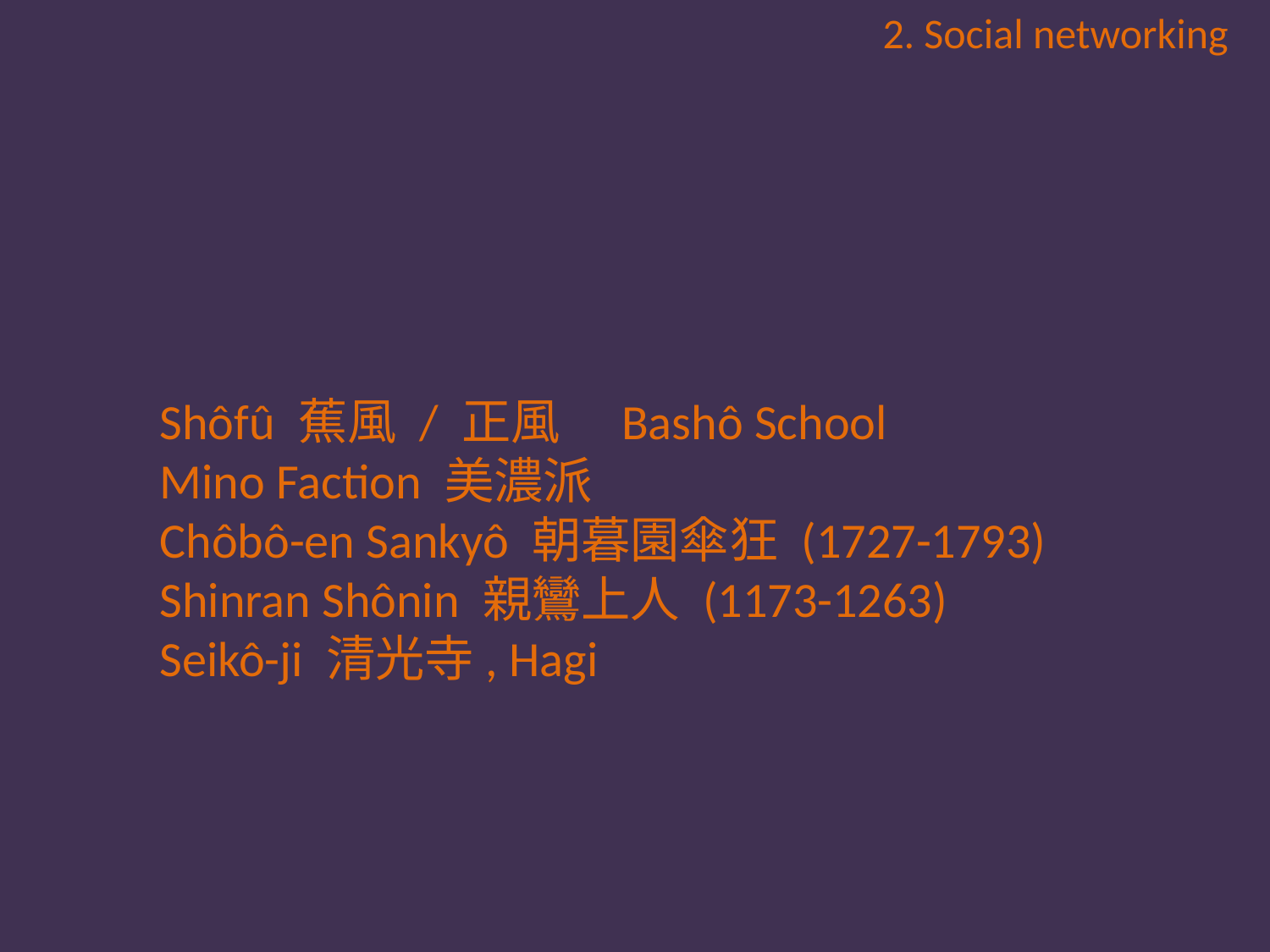

2. Social networking

Shôfû 蕉風 / 正風　Bashô School
Mino Faction 美濃派
Chôbô-en Sankyô 朝暮園傘狂 (1727-1793)
Shinran Shônin 親鸞上人 (1173-1263)
Seikô-ji 清光寺, Hagi